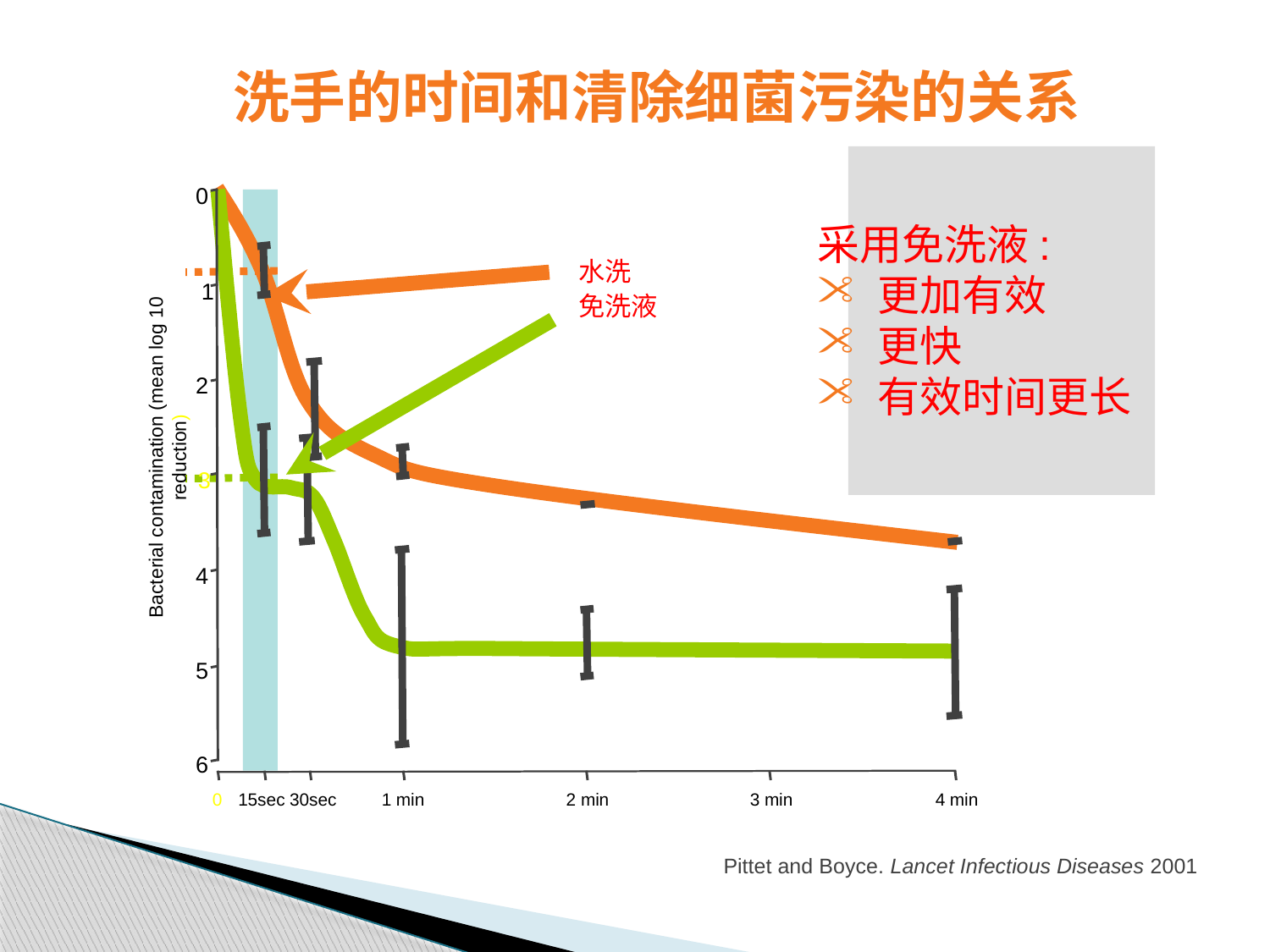

洗手的时间和清除细菌污染的关系

采用免洗液:
 更加有效
 更快
 有效时间更长
0

水洗
免洗液

1

2

Bacterial contamination (mean log 10 reduction)
3

4

5

6

0
15sec
30sec
1 min
2 min
3 min
4 min
Pittet and Boyce. Lancet Infectious Diseases 2001
15